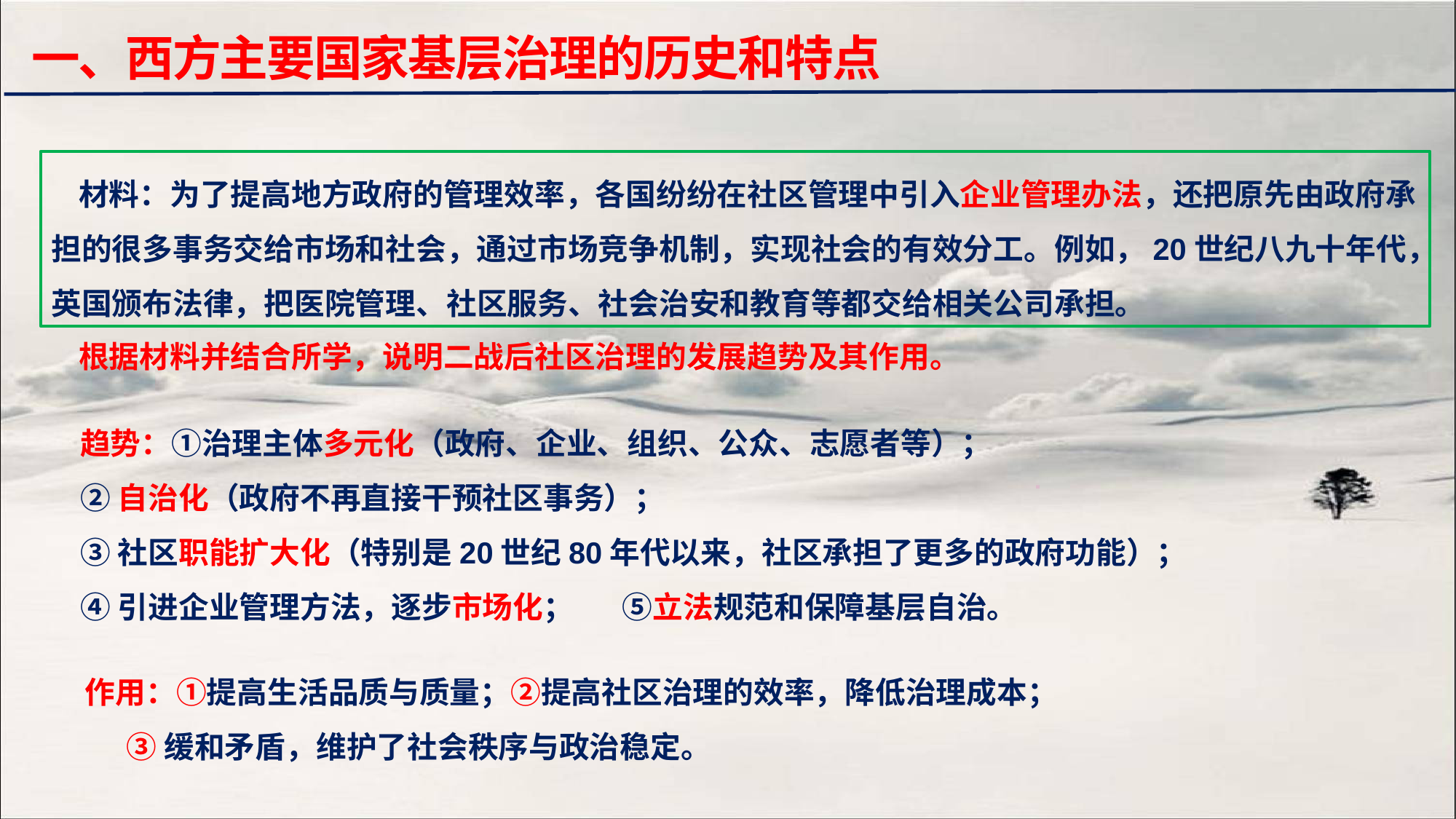

一、西方主要国家基层治理的历史和特点
材料：为了提高地方政府的管理效率，各国纷纷在社区管理中引入企业管理办法，还把原先由政府承担的很多事务交给市场和社会，通过市场竞争机制，实现社会的有效分工。例如，20世纪八九十年代，英国颁布法律，把医院管理、社区服务、社会治安和教育等都交给相关公司承担。
根据材料并结合所学，说明二战后社区治理的发展趋势及其作用。
趋势：①治理主体多元化（政府、企业、组织、公众、志愿者等）；
②自治化（政府不再直接干预社区事务）；
③社区职能扩大化（特别是20世纪80年代以来，社区承担了更多的政府功能）；
④引进企业管理方法，逐步市场化；       ⑤立法规范和保障基层自治。
作用：①提高生活品质与质量；②提高社区治理的效率，降低治理成本；
      ③缓和矛盾，维护了社会秩序与政治稳定。